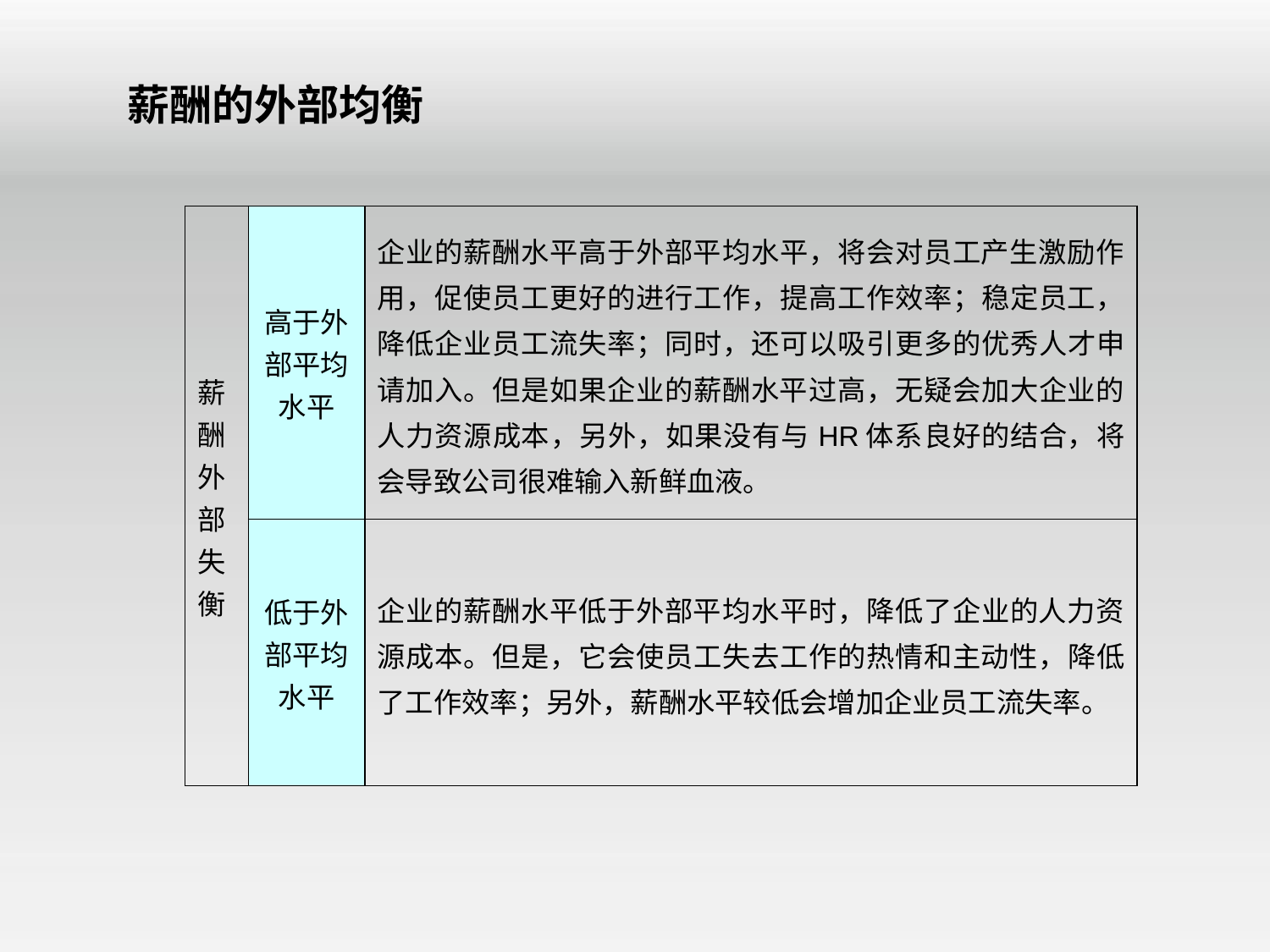

# 薪酬的外部均衡
| 薪酬外部失衡 | 高于外部平均水平 | 企业的薪酬水平高于外部平均水平，将会对员工产生激励作用，促使员工更好的进行工作，提高工作效率；稳定员工，降低企业员工流失率；同时，还可以吸引更多的优秀人才申请加入。但是如果企业的薪酬水平过高，无疑会加大企业的人力资源成本，另外，如果没有与HR体系良好的结合，将会导致公司很难输入新鲜血液。 |
| --- | --- | --- |
|  | 低于外部平均水平 | 企业的薪酬水平低于外部平均水平时，降低了企业的人力资源成本。但是，它会使员工失去工作的热情和主动性，降低了工作效率；另外，薪酬水平较低会增加企业员工流失率。 |